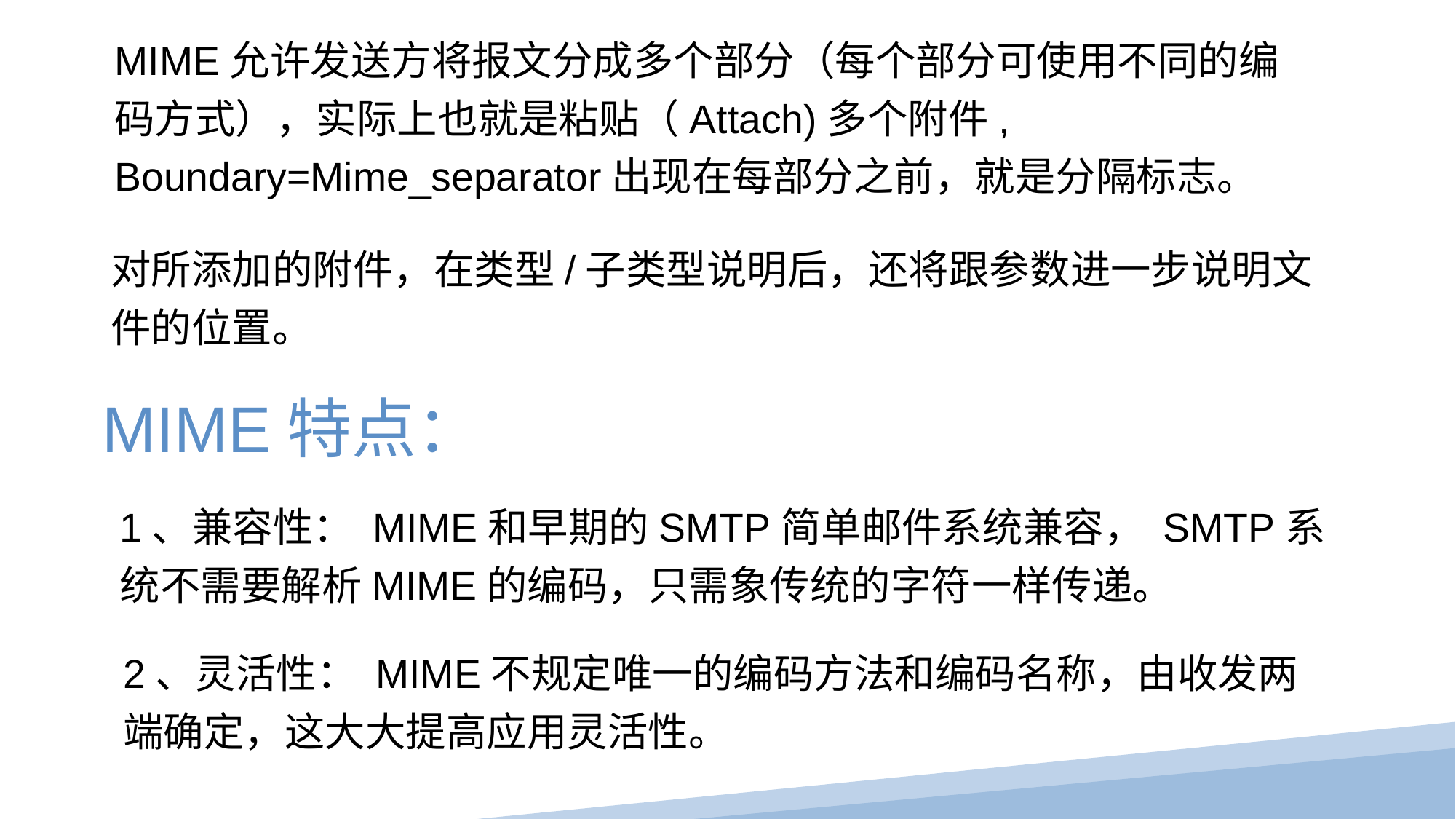

MIME允许发送方将报文分成多个部分（每个部分可使用不同的编码方式），实际上也就是粘贴（Attach)多个附件, Boundary=Mime_separator出现在每部分之前，就是分隔标志。
对所添加的附件，在类型/子类型说明后，还将跟参数进一步说明文件的位置。

MIME特点：
1、兼容性： MIME和早期的SMTP简单邮件系统兼容， SMTP系统不需要解析MIME的编码，只需象传统的字符一样传递。
2、灵活性： MIME不规定唯一的编码方法和编码名称，由收发两端确定，这大大提高应用灵活性。